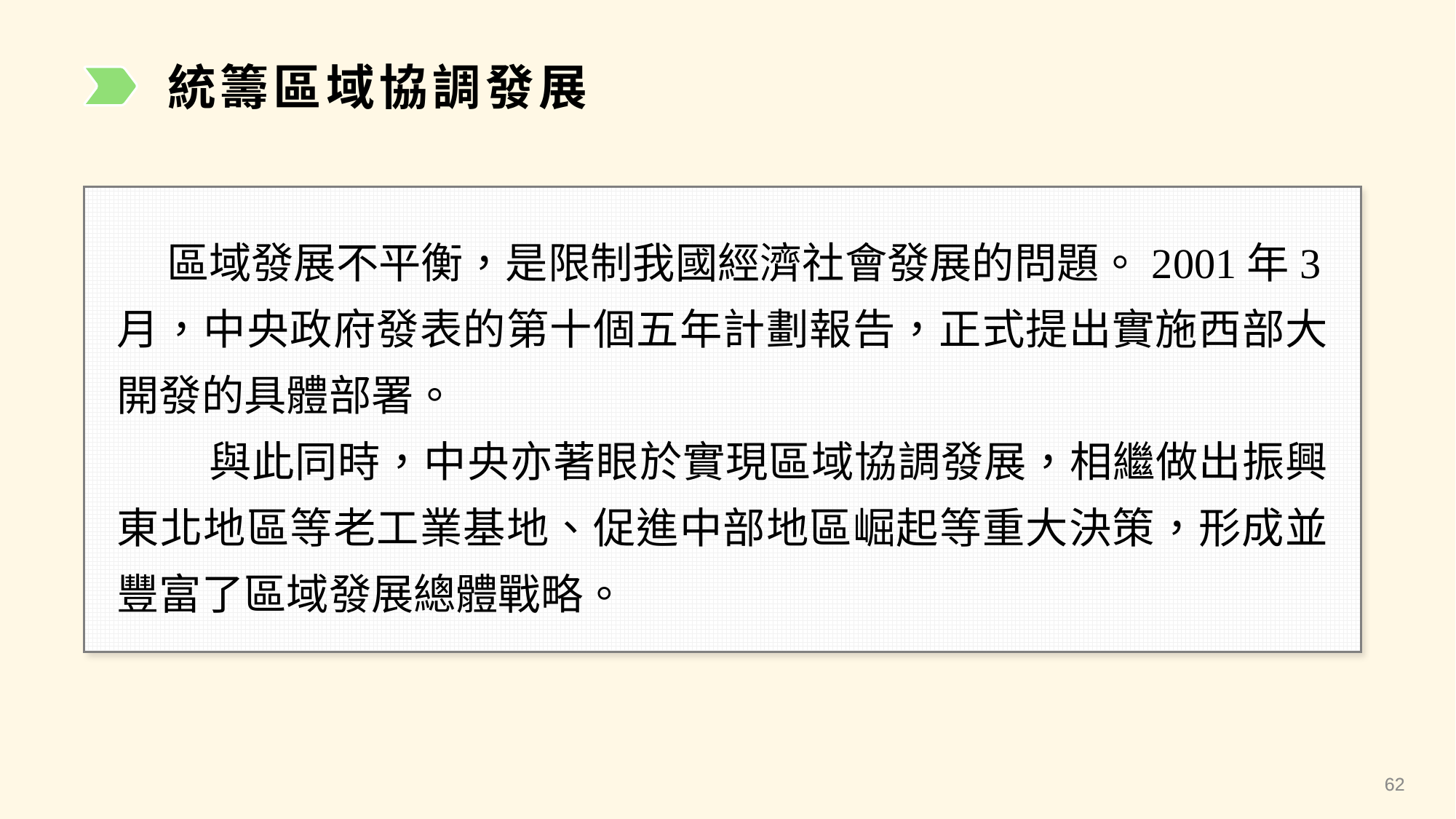

統籌區域協調發展

     區域發展不平衡，是限制我國經濟社會發展的問題。2001年3月，中央政府發表的第十個五年計劃報告，正式提出實施西部大開發的具體部署。
        與此同時，中央亦著眼於實現區域協調發展，相繼做出振興東北地區等老工業基地、促進中部地區崛起等重大決策，形成並豐富了區域發展總體戰略。